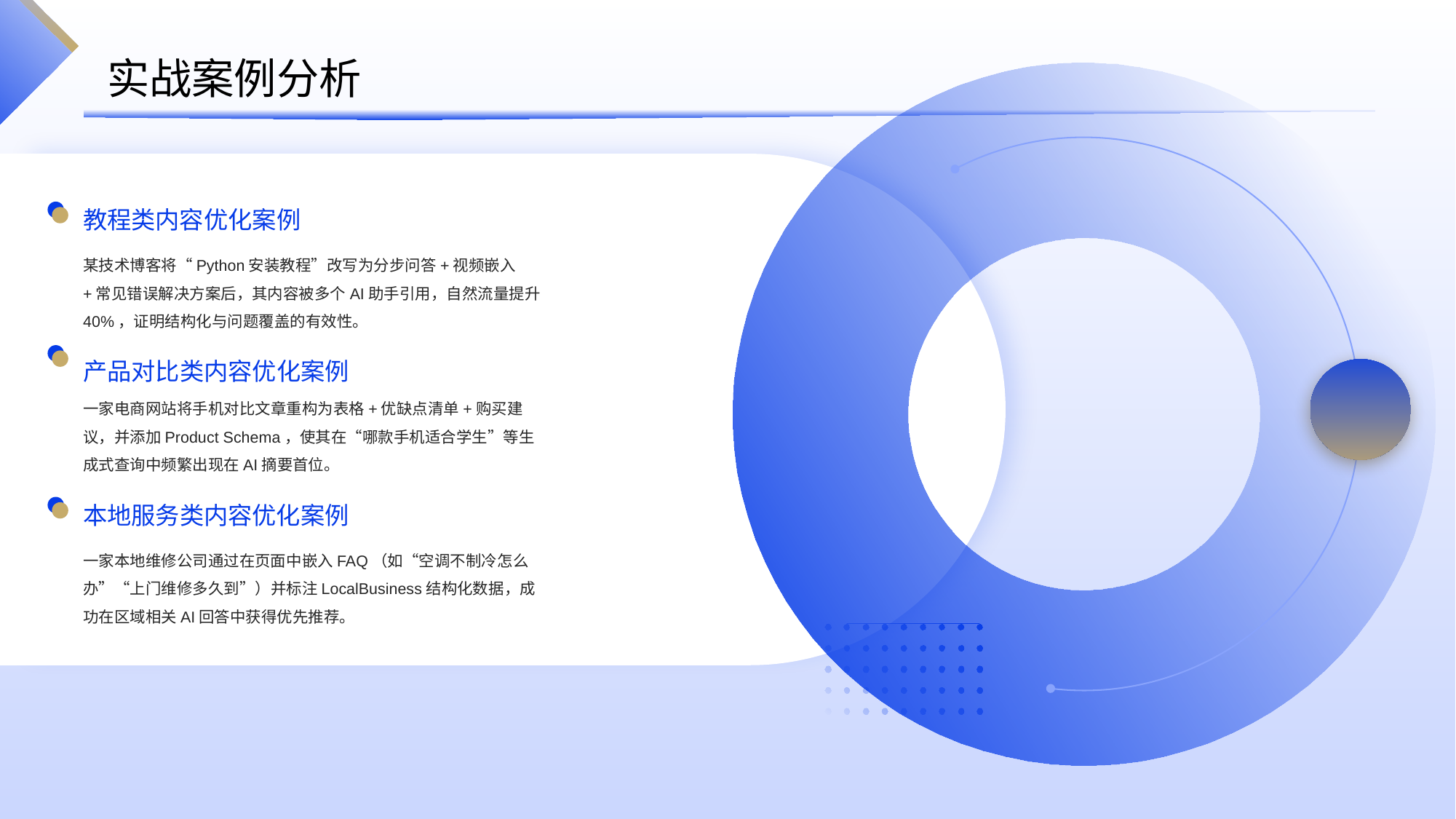

实战案例分析

教程类内容优化案例

某技术博客将“Python安装教程”改写为分步问答+视频嵌入+常见错误解决方案后，其内容被多个AI助手引用，自然流量提升40%，证明结构化与问题覆盖的有效性。
产品对比类内容优化案例

一家电商网站将手机对比文章重构为表格+优缺点清单+购买建议，并添加Product Schema，使其在“哪款手机适合学生”等生成式查询中频繁出现在AI摘要首位。
本地服务类内容优化案例

一家本地维修公司通过在页面中嵌入FAQ（如“空调不制冷怎么办”“上门维修多久到”）并标注LocalBusiness结构化数据，成功在区域相关AI回答中获得优先推荐。